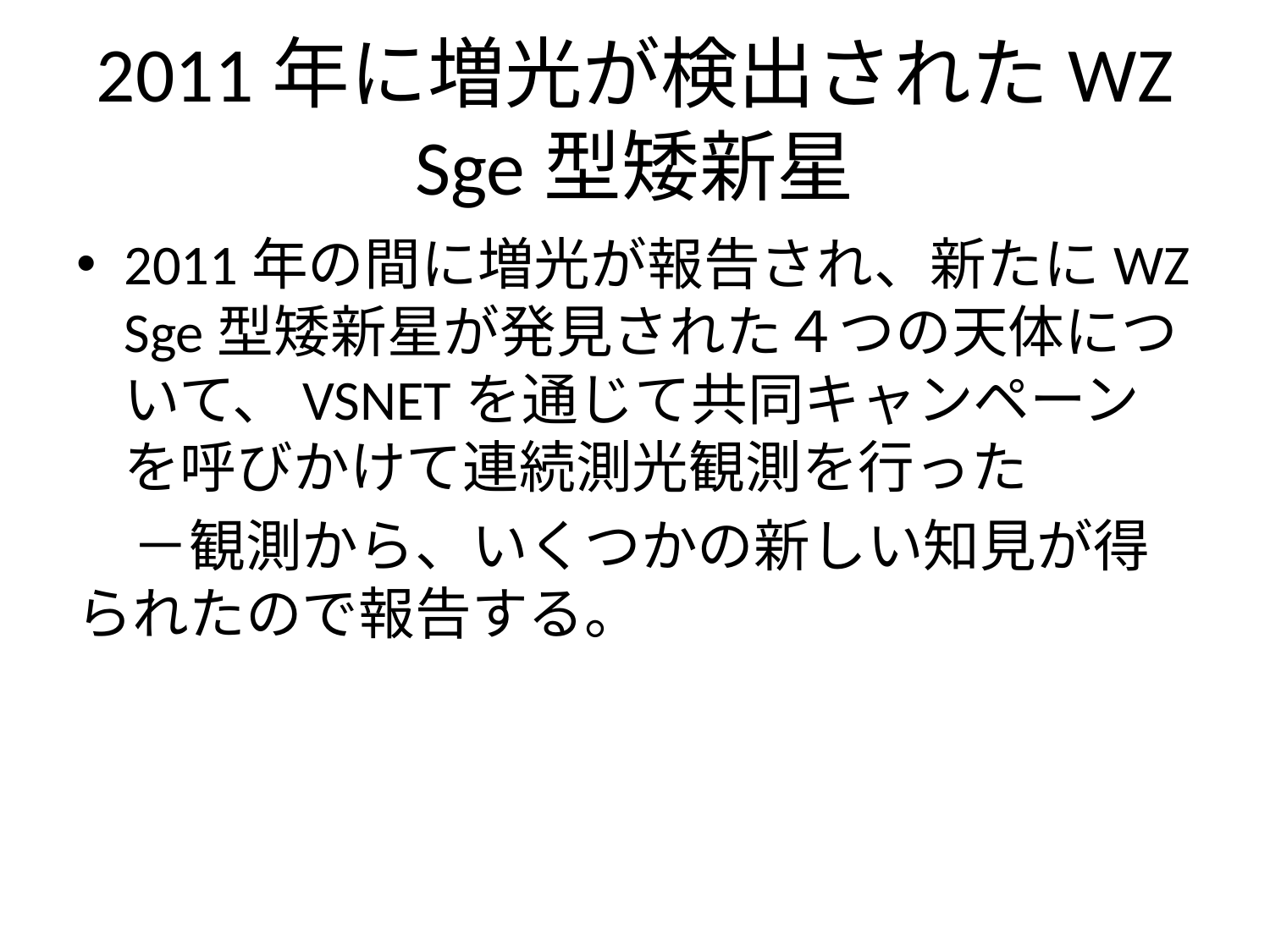

# 2011年に増光が検出されたWZ Sge型矮新星
2011年の間に増光が報告され、新たにWZ Sge型矮新星が発見された４つの天体について、VSNETを通じて共同キャンペーンを呼びかけて連続測光観測を行った
　－観測から、いくつかの新しい知見が得られたので報告する。